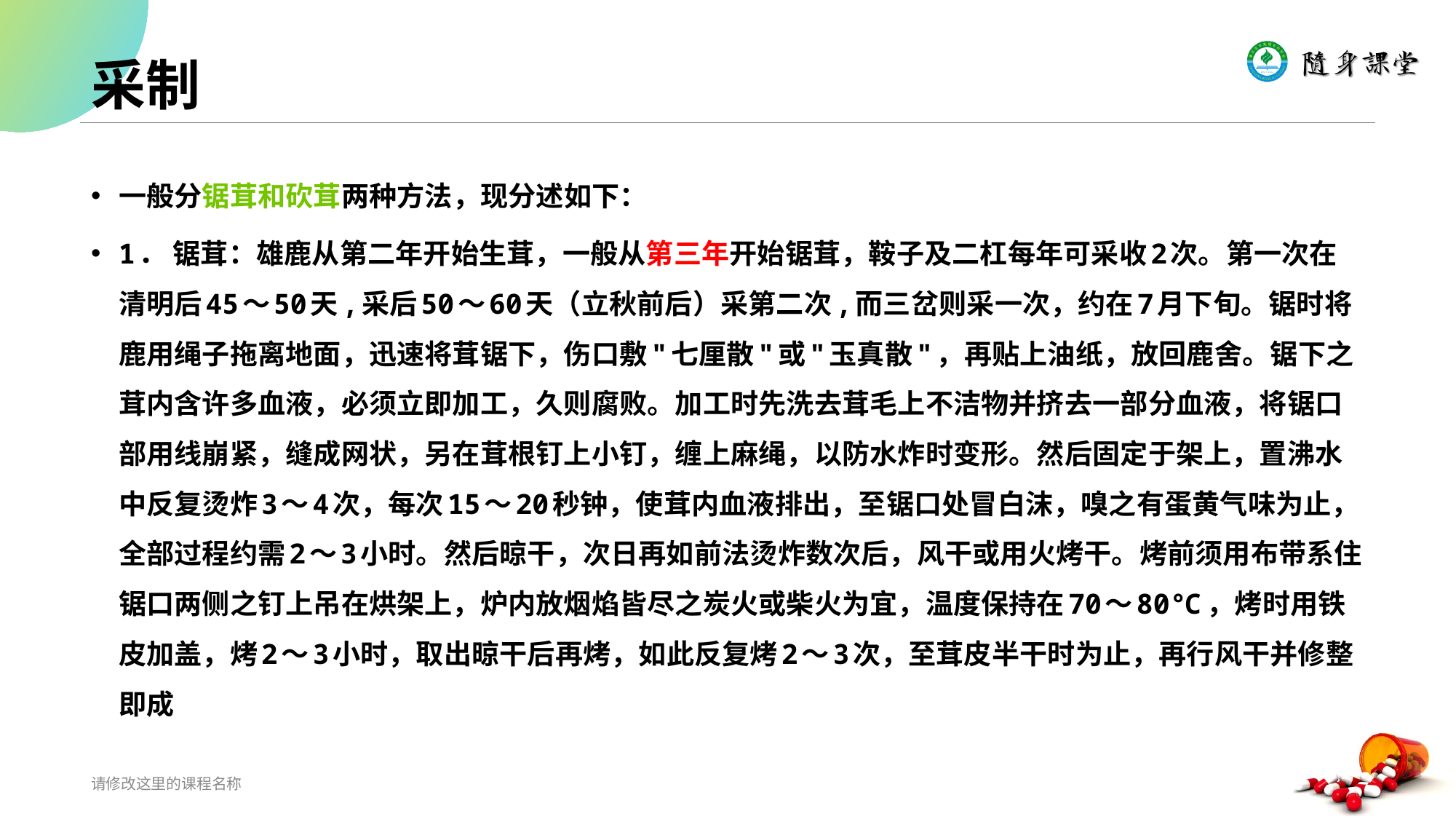

# 采制
一般分锯茸和砍茸两种方法，现分述如下：
1． 锯茸：雄鹿从第二年开始生茸，一般从第三年开始锯茸，鞍子及二杠每年可采收2次。第一次在清明后45～50天,采后50～60天（立秋前后）采第二次,而三岔则采一次，约在7月下旬。锯时将鹿用绳子拖离地面，迅速将茸锯下，伤口敷"七厘散"或"玉真散"，再贴上油纸，放回鹿舍。锯下之茸内含许多血液，必须立即加工，久则腐败。加工时先洗去茸毛上不洁物并挤去一部分血液，将锯口部用线崩紧，缝成网状，另在茸根钉上小钉，缠上麻绳，以防水炸时变形。然后固定于架上，置沸水中反复烫炸3～4次，每次15～20秒钟，使茸内血液排出，至锯口处冒白沫，嗅之有蛋黄气味为止，全部过程约需2～3小时。然后晾干，次日再如前法烫炸数次后，风干或用火烤干。烤前须用布带系住锯口两侧之钉上吊在烘架上，炉内放烟焰皆尽之炭火或柴火为宜，温度保持在70～80℃，烤时用铁皮加盖，烤2～3小时，取出晾干后再烤，如此反复烤2～3次，至茸皮半干时为止，再行风干并修整即成

请修改这里的课程名称
8